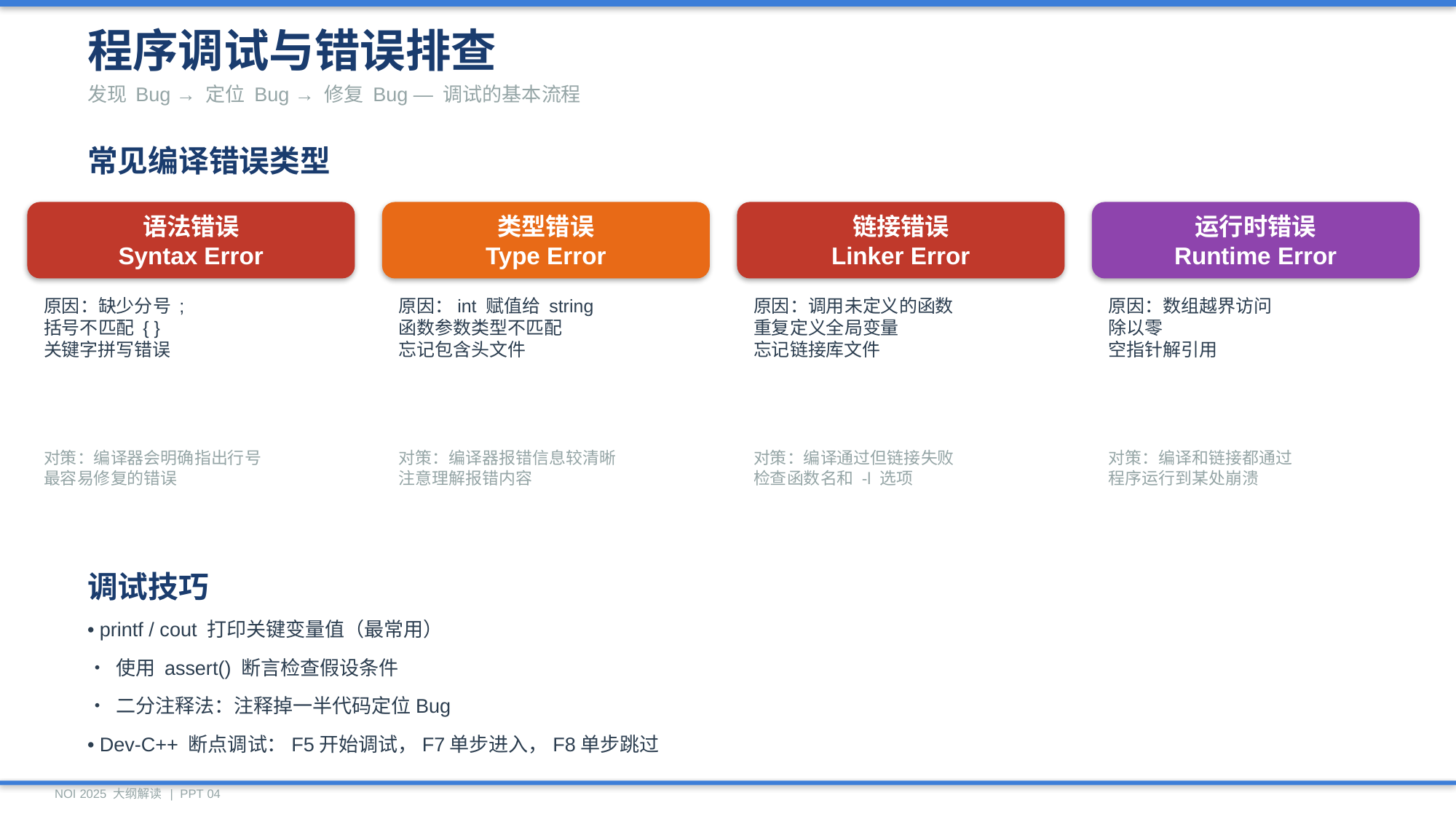

程序调试与错误排查
发现 Bug → 定位 Bug → 修复 Bug — 调试的基本流程
常见编译错误类型
语法错误
Syntax Error
类型错误
Type Error
链接错误
Linker Error
运行时错误
Runtime Error
原因：缺少分号 ;
括号不匹配 { }
关键字拼写错误
原因：int 赋值给 string
函数参数类型不匹配
忘记包含头文件
原因：调用未定义的函数
重复定义全局变量
忘记链接库文件
原因：数组越界访问
除以零
空指针解引用
对策：编译器会明确指出行号
最容易修复的错误
对策：编译器报错信息较清晰
注意理解报错内容
对策：编译通过但链接失败
检查函数名和 -l 选项
对策：编译和链接都通过
程序运行到某处崩溃
调试技巧
• printf / cout 打印关键变量值（最常用）
• 使用 assert() 断言检查假设条件
• 二分注释法：注释掉一半代码定位Bug
• Dev-C++ 断点调试：F5开始调试，F7单步进入，F8单步跳过

NOI 2025 大纲解读  |  PPT 04